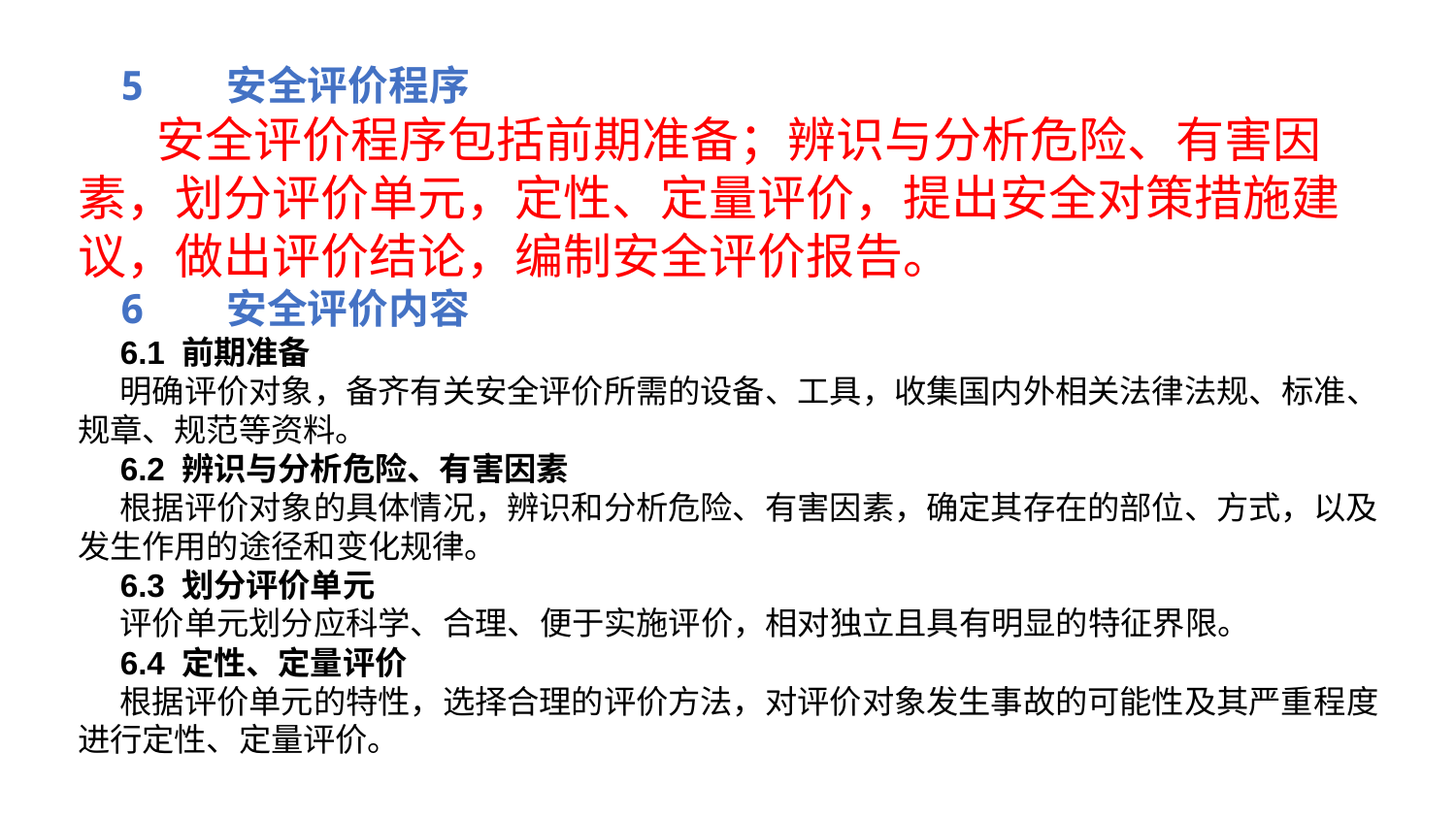

5   安全评价程序
    安全评价程序包括前期准备；辨识与分析危险、有害因素，划分评价单元，定性、定量评价，提出安全对策措施建议，做出评价结论，编制安全评价报告。
6   安全评价内容
6.1 前期准备
明确评价对象，备齐有关安全评价所需的设备、工具，收集国内外相关法律法规、标准、规章、规范等资料。
6.2 辨识与分析危险、有害因素
根据评价对象的具体情况，辨识和分析危险、有害因素，确定其存在的部位、方式，以及发生作用的途径和变化规律。
6.3 划分评价单元
评价单元划分应科学、合理、便于实施评价，相对独立且具有明显的特征界限。
6.4 定性、定量评价
根据评价单元的特性，选择合理的评价方法，对评价对象发生事故的可能性及其严重程度进行定性、定量评价。